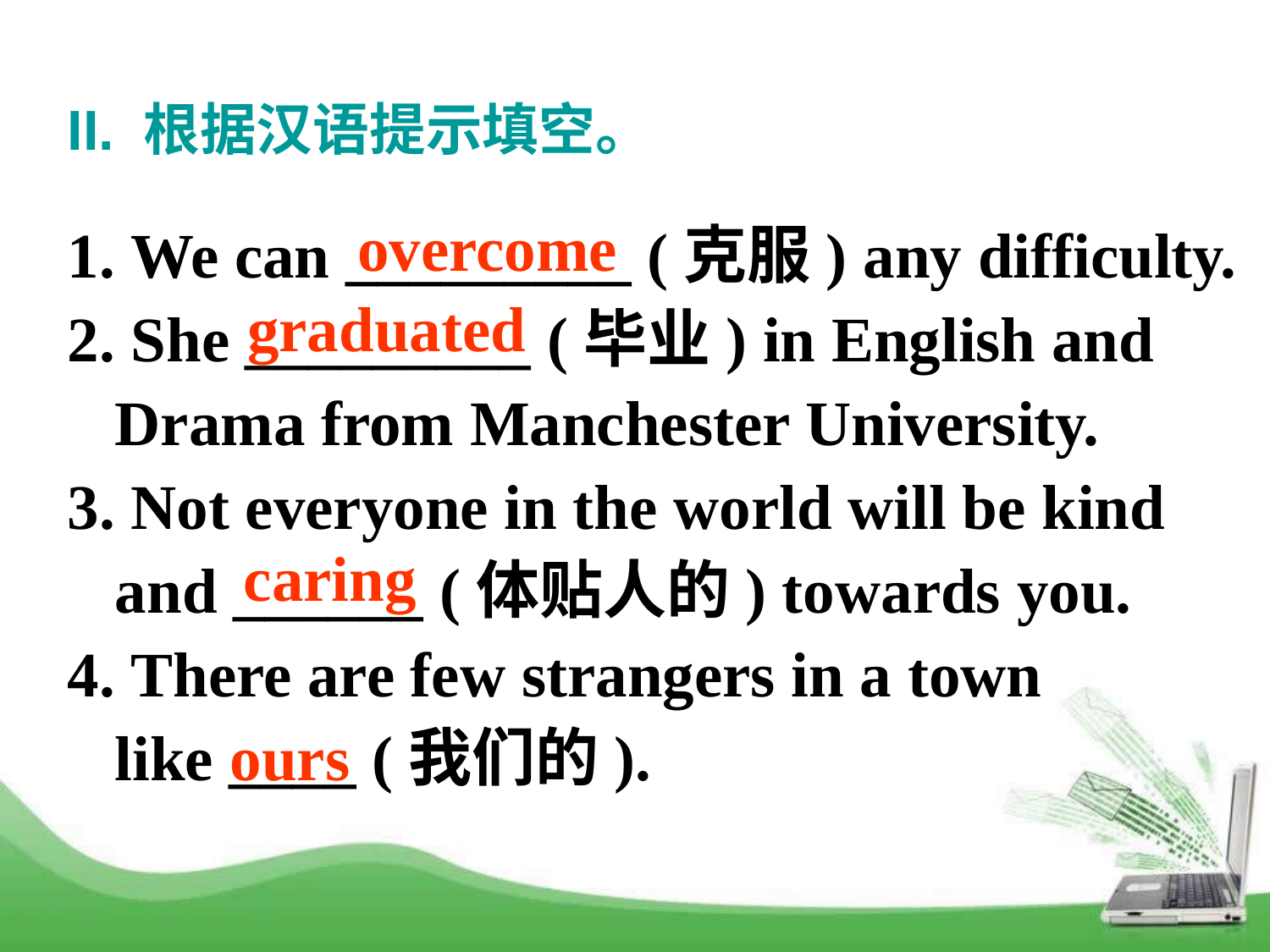

II. 根据汉语提示填空。
 We can _________ (克服) any difficulty.
 She _________ (毕业) in English and Drama from Manchester University.
 Not everyone in the world will be kind and ______ (体贴人的) towards you.
 There are few strangers in a town like ____ (我们的).
overcome
graduated
caring
ours